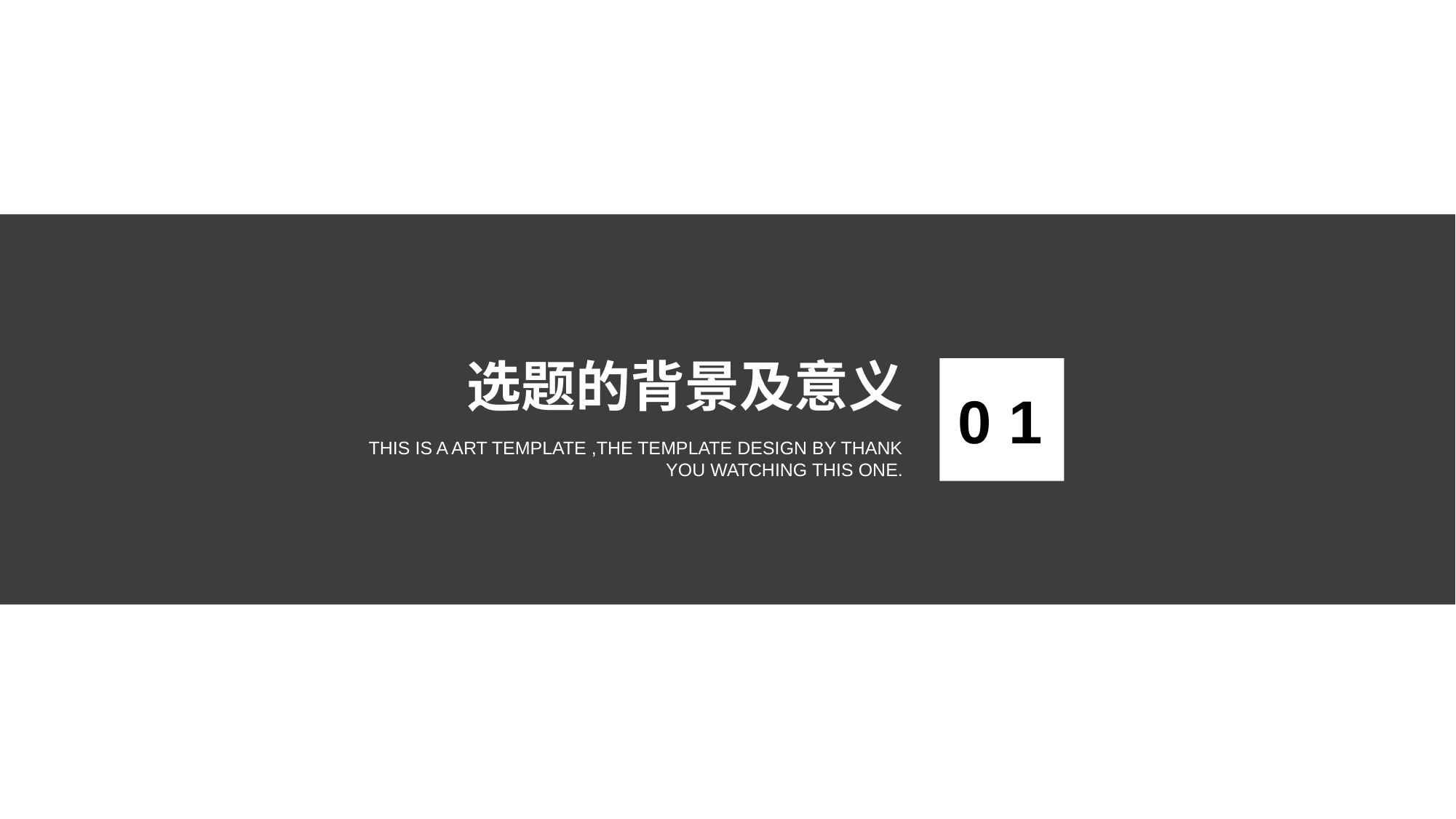

选题的背景及意义

0 1
THIS IS A ART TEMPLATE ,THE TEMPLATE DESIGN BY THANK YOU WATCHING THIS ONE.